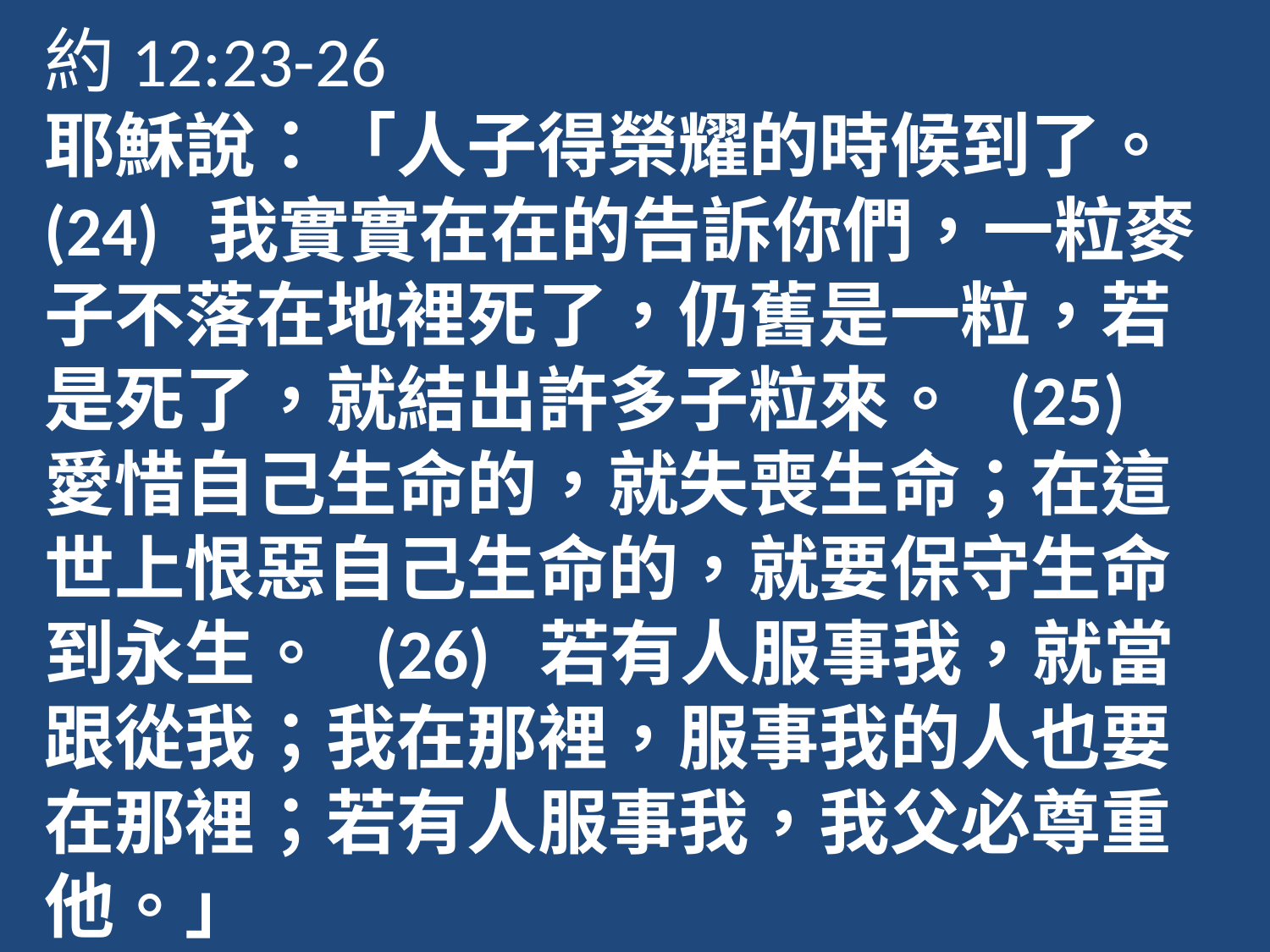

# 約12:23-26 耶穌說：「人子得榮耀的時候到了。  (24)  我實實在在的告訴你們，一粒麥子不落在地裡死了，仍舊是一粒，若是死了，就結出許多子粒來。  (25)  愛惜自己生命的，就失喪生命；在這世上恨惡自己生命的，就要保守生命到永生。  (26)  若有人服事我，就當跟從我；我在那裡，服事我的人也要在那裡；若有人服事我，我父必尊重他。」